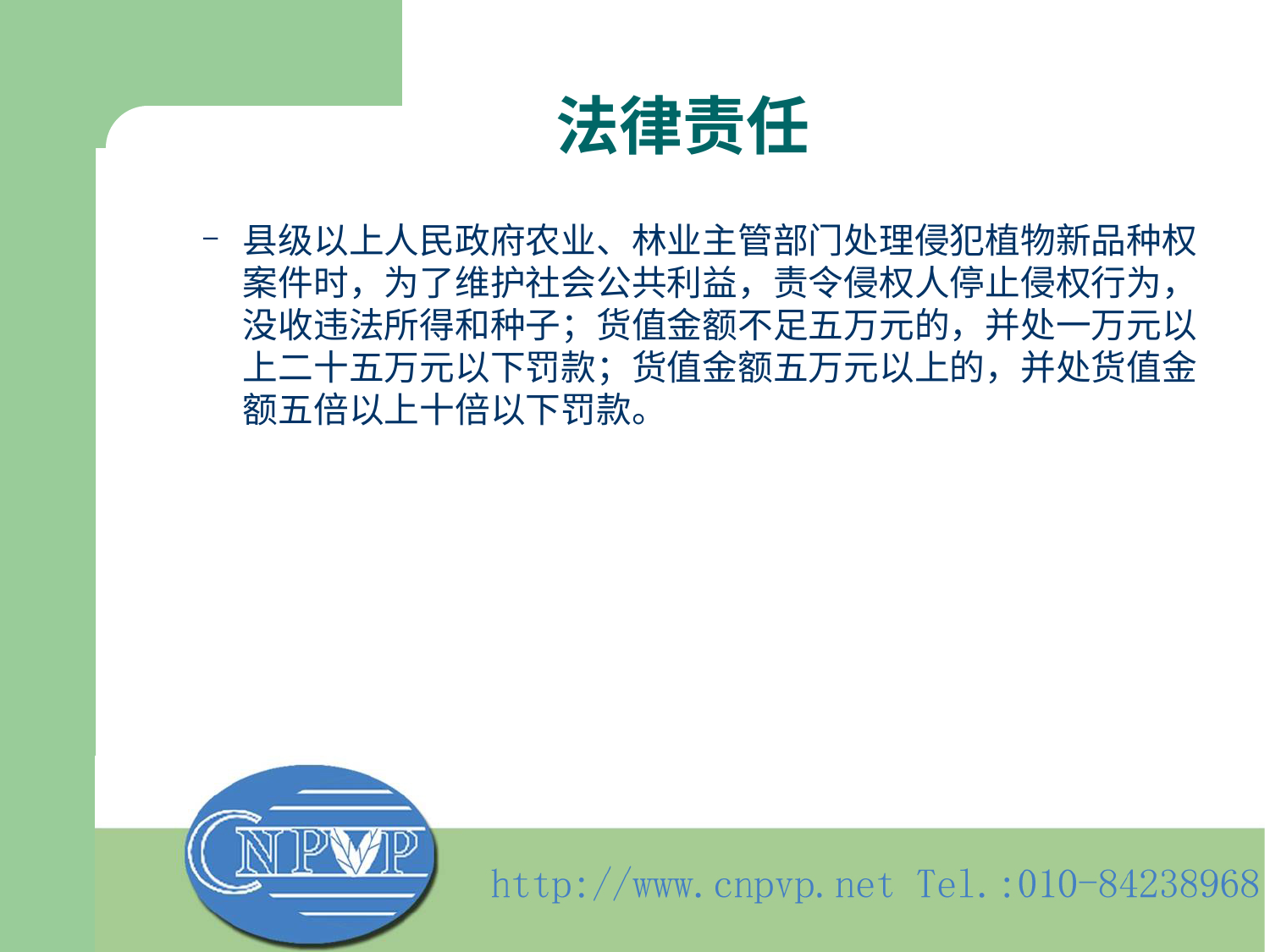

# 法律责任
县级以上人民政府农业、林业主管部门处理侵犯植物新品种权案件时，为了维护社会公共利益，责令侵权人停止侵权行为，没收违法所得和种子；货值金额不足五万元的，并处一万元以上二十五万元以下罚款；货值金额五万元以上的，并处货值金额五倍以上十倍以下罚款。